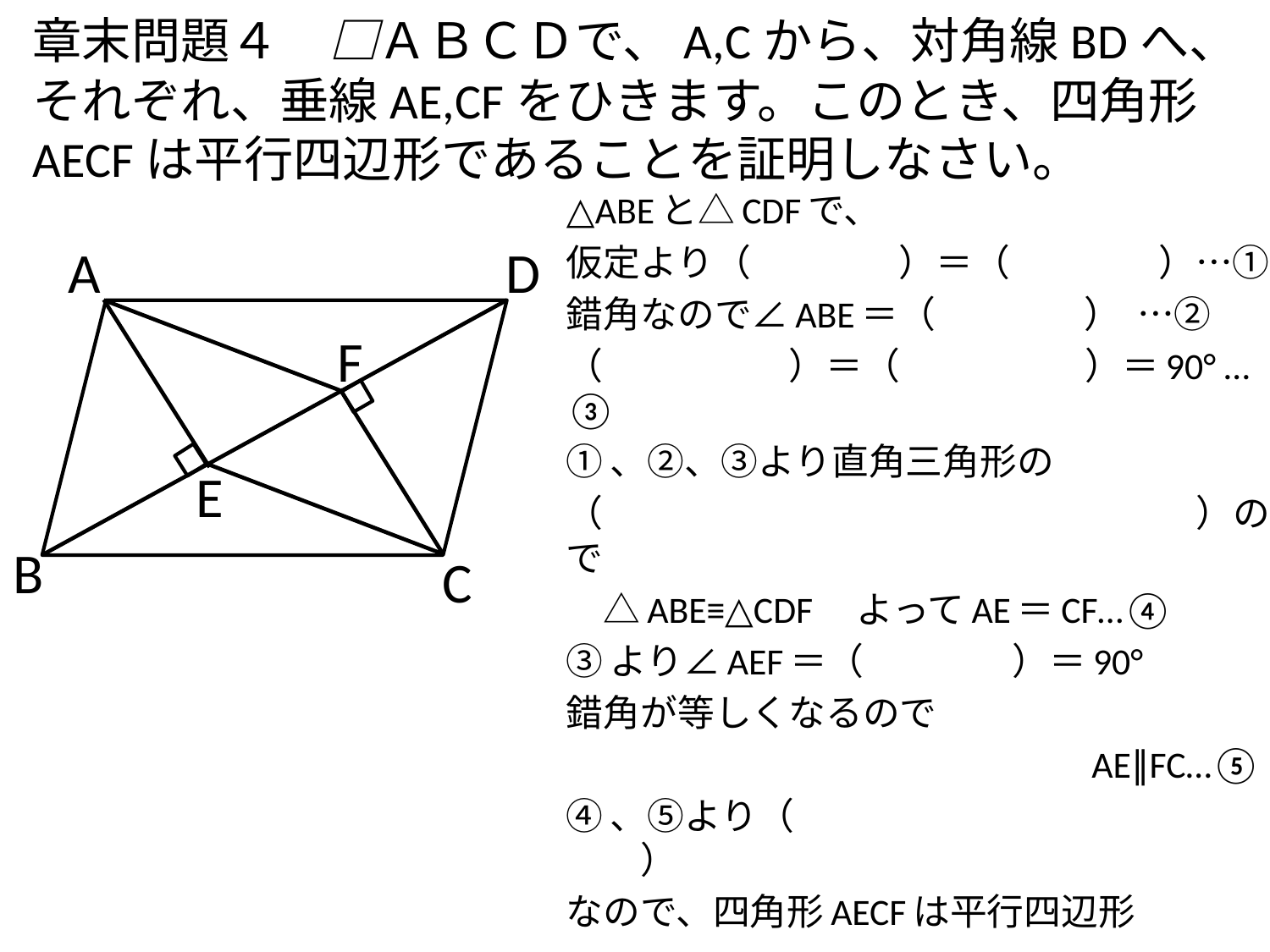

# 章末問題４　□ＡＢＣＤで、A,Cから、対角線BDへ、それぞれ、垂線AE,CFをひきます。このとき、四角形AECFは平行四辺形であることを証明しなさい。
△ABEと△CDFで、
仮定より（　　　　）＝（　　　　）…①
錯角なので∠ABE＝（　　　　）  …②
（　　　　　）＝（　　　　　）＝90° …③
①、②、③より直角三角形の
（　　　　　　　　　　　　　　　　）ので
　△ABE≡△CDF　よってAE＝CF…④
③より∠AEF＝（　　　　）＝90°
錯角が等しくなるので
　　　　　　　　　　　　　　AE∥FC…⑤
④、⑤より（　　　　　　　　　　　　　　　）
なので、四角形AECFは平行四辺形
A
D

F

E
B
C